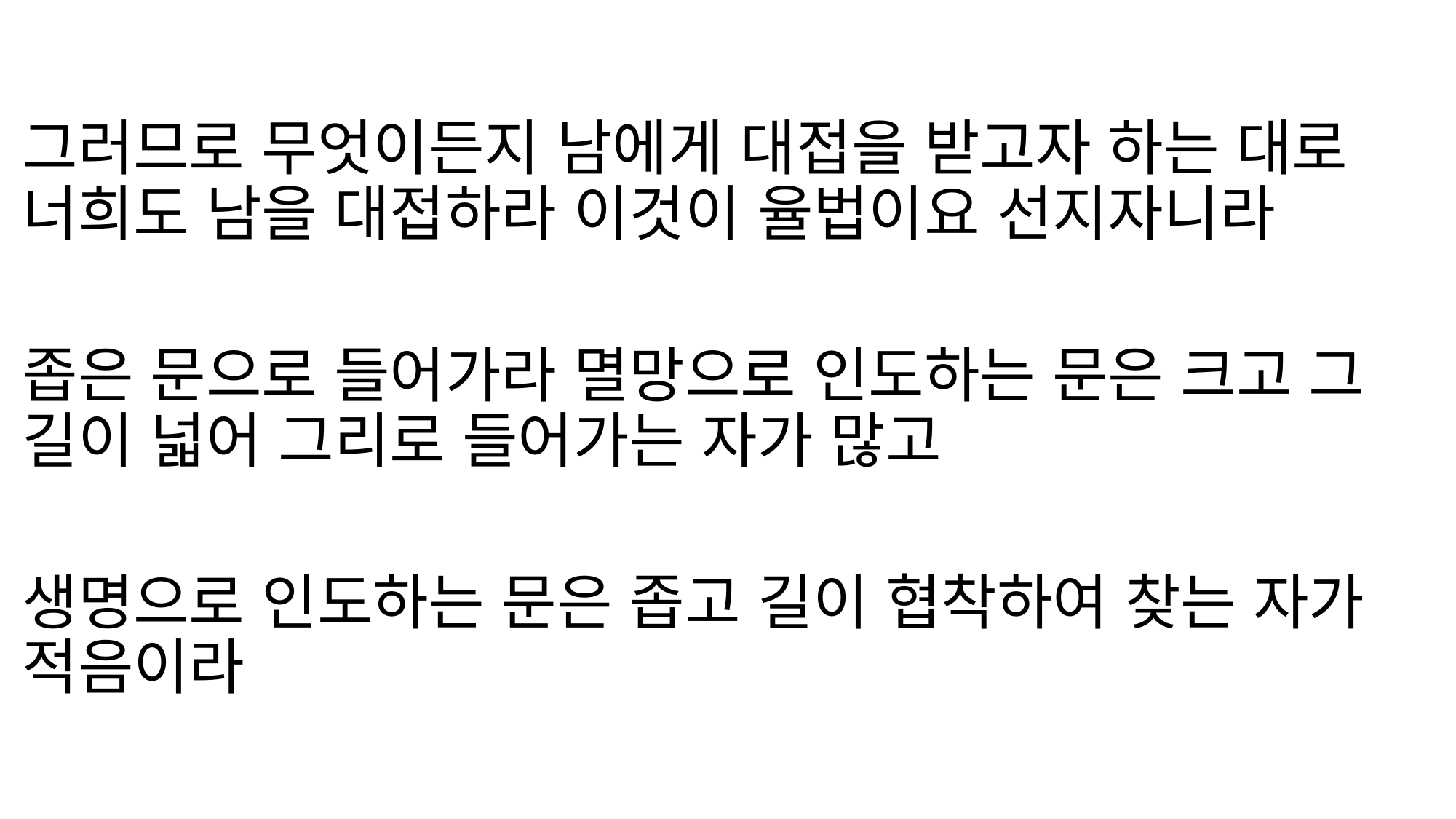

그러므로 무엇이든지 남에게 대접을 받고자 하는 대로 너희도 남을 대접하라 이것이 율법이요 선지자니라

좁은 문으로 들어가라 멸망으로 인도하는 문은 크고 그 길이 넓어 그리로 들어가는 자가 많고

생명으로 인도하는 문은 좁고 길이 협착하여 찾는 자가 적음이라